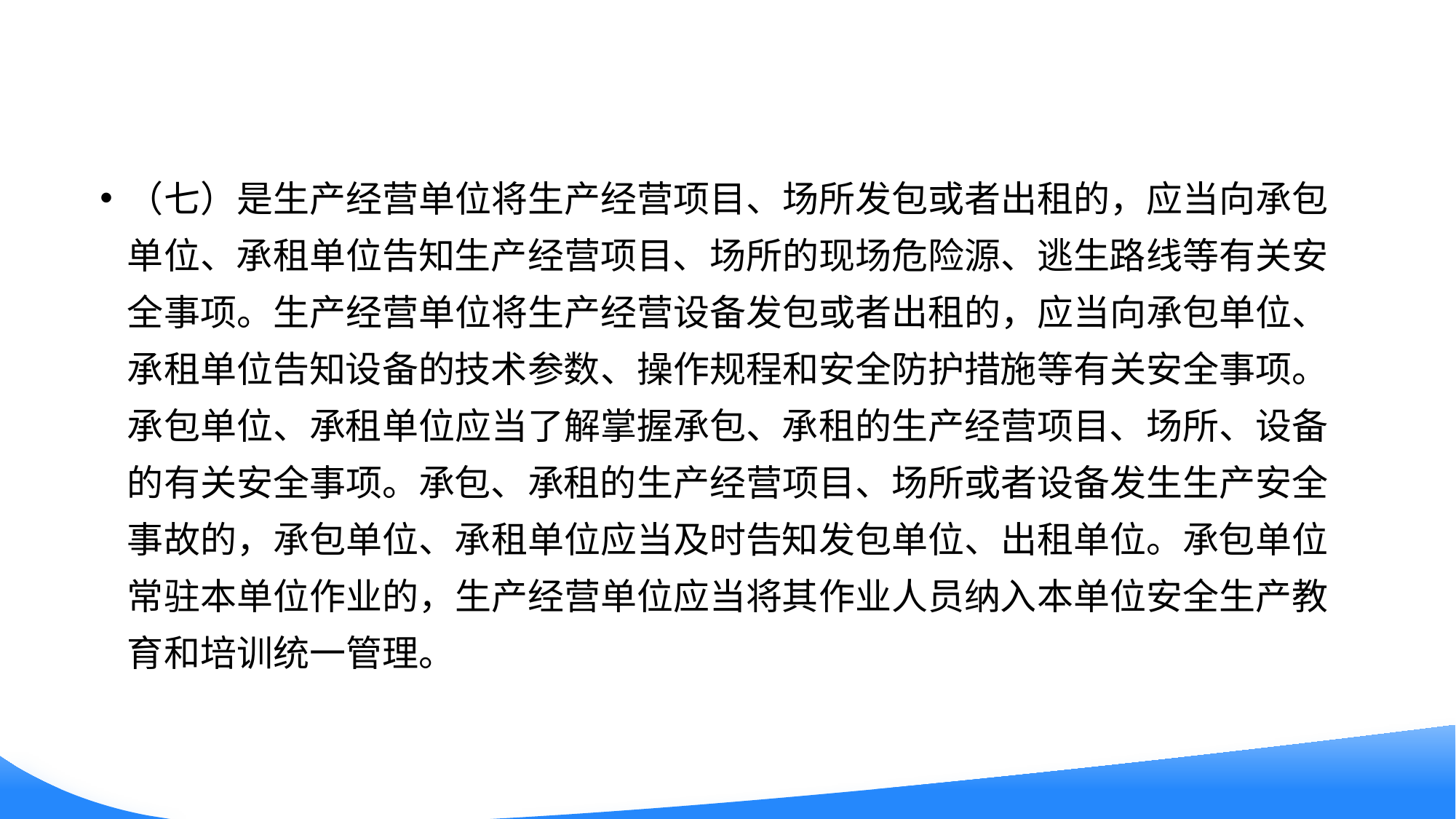

#
（七）是生产经营单位将生产经营项目、场所发包或者出租的，应当向承包单位、承租单位告知生产经营项目、场所的现场危险源、逃生路线等有关安全事项。生产经营单位将生产经营设备发包或者出租的，应当向承包单位、承租单位告知设备的技术参数、操作规程和安全防护措施等有关安全事项。承包单位、承租单位应当了解掌握承包、承租的生产经营项目、场所、设备的有关安全事项。承包、承租的生产经营项目、场所或者设备发生生产安全事故的，承包单位、承租单位应当及时告知发包单位、出租单位。承包单位常驻本单位作业的，生产经营单位应当将其作业人员纳入本单位安全生产教育和培训统一管理。